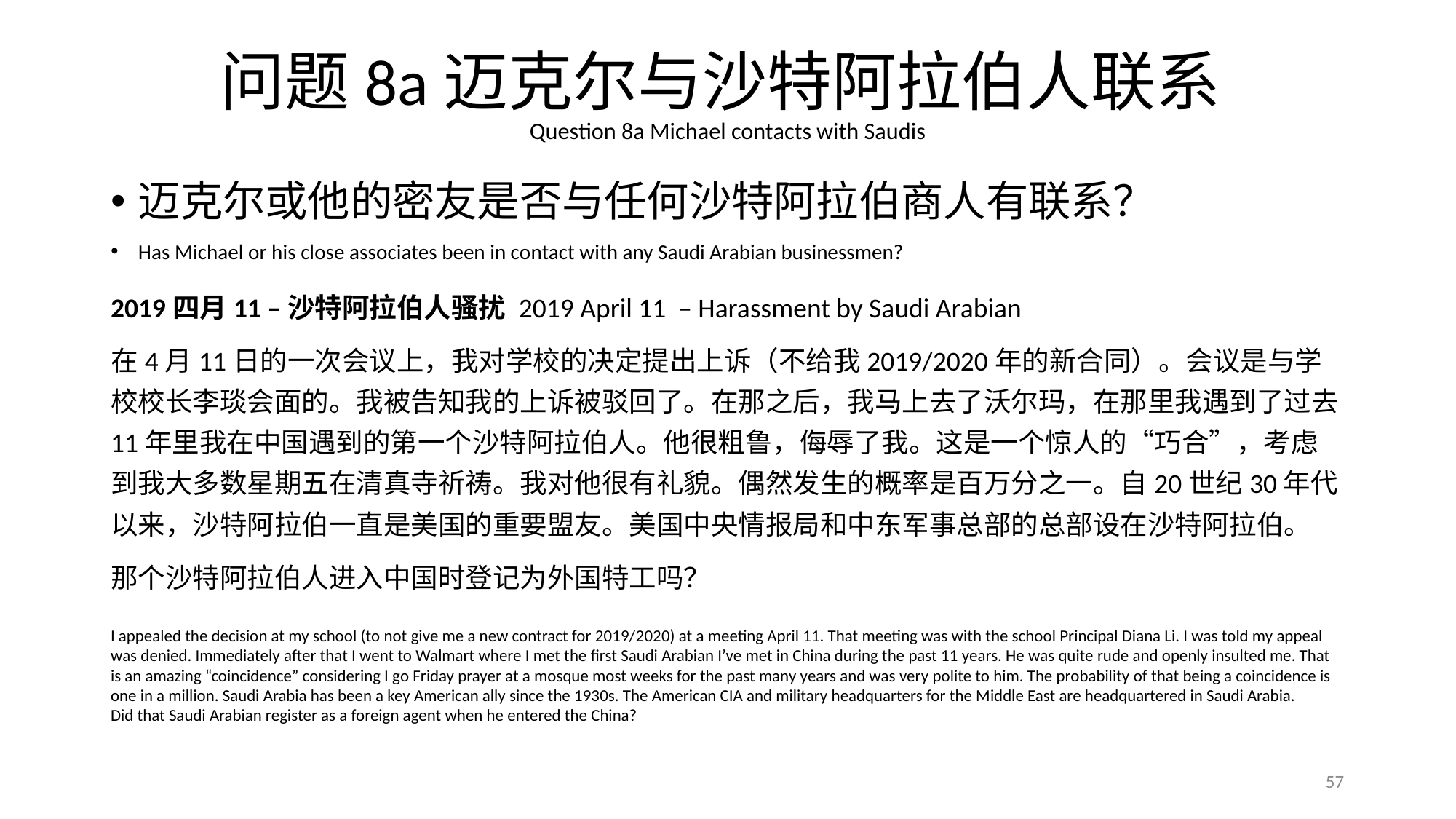

# 问题8a迈克尔与沙特阿拉伯人联系 Question 8a Michael contacts with Saudis
迈克尔或他的密友是否与任何沙特阿拉伯商人有联系？
Has Michael or his close associates been in contact with any Saudi Arabian businessmen?
2019四月11 –沙特阿拉伯人骚扰 2019 April 11  – Harassment by Saudi Arabian
在4月11日的一次会议上，我对学校的决定提出上诉（不给我2019/2020年的新合同）。会议是与学校校长李琰会面的。我被告知我的上诉被驳回了。在那之后，我马上去了沃尔玛，在那里我遇到了过去11年里我在中国遇到的第一个沙特阿拉伯人。他很粗鲁，侮辱了我。这是一个惊人的“巧合”，考虑到我大多数星期五在清真寺祈祷。我对他很有礼貌。偶然发生的概率是百万分之一。自20世纪30年代以来，沙特阿拉伯一直是美国的重要盟友。美国中央情报局和中东军事总部的总部设在沙特阿拉伯。
那个沙特阿拉伯人进入中国时登记为外国特工吗？
I appealed the decision at my school (to not give me a new contract for 2019/2020) at a meeting April 11. That meeting was with the school Principal Diana Li. I was told my appeal was denied. Immediately after that I went to Walmart where I met the first Saudi Arabian I’ve met in China during the past 11 years. He was quite rude and openly insulted me. That is an amazing “coincidence” considering I go Friday prayer at a mosque most weeks for the past many years and was very polite to him. The probability of that being a coincidence is one in a million. Saudi Arabia has been a key American ally since the 1930s. The American CIA and military headquarters for the Middle East are headquartered in Saudi Arabia.
Did that Saudi Arabian register as a foreign agent when he entered the China?
57